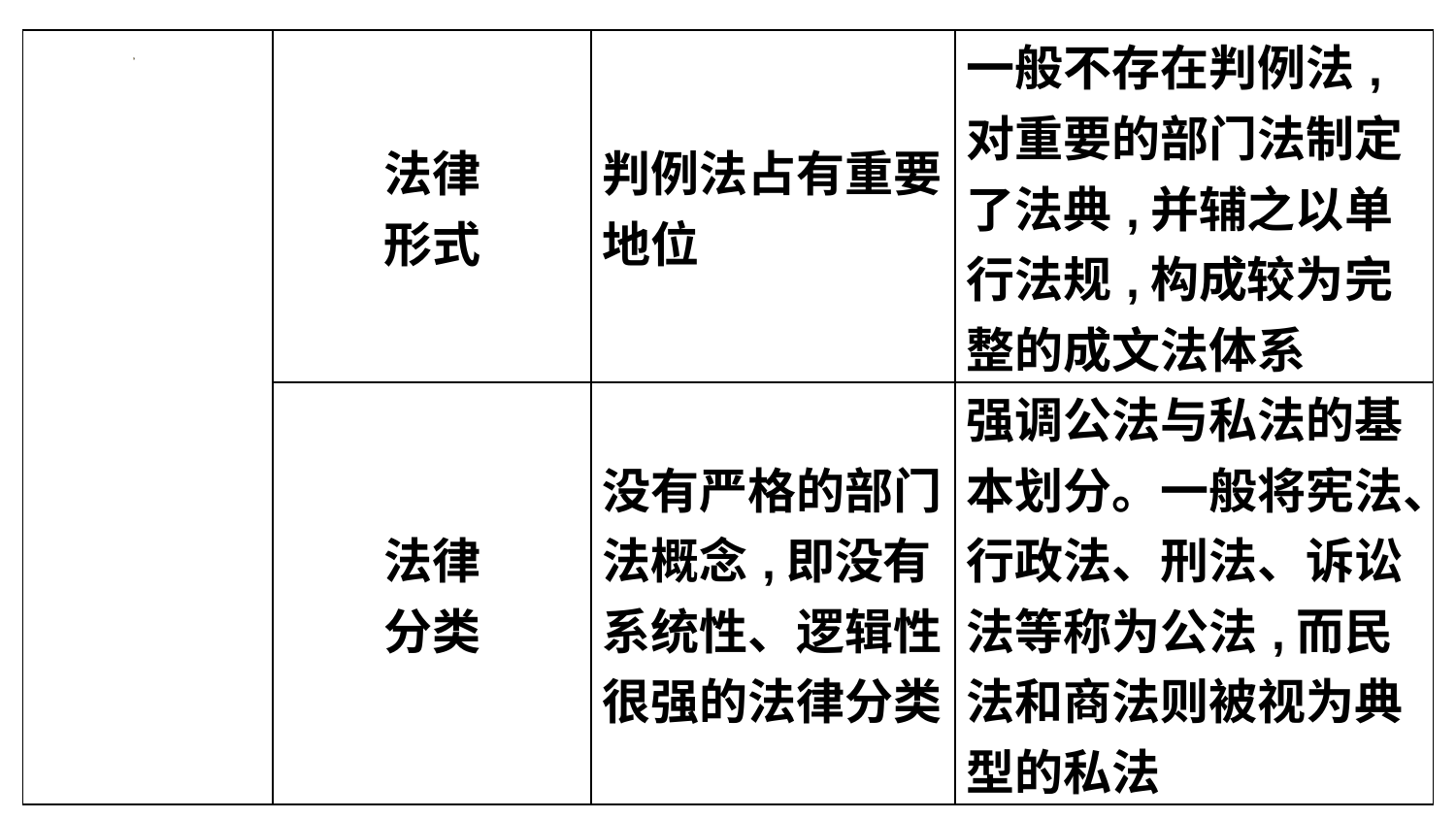

|  | 法律 形式 | 判例法占有重要地位 | 一般不存在判例法,对重要的部门法制定了法典,并辅之以单行法规,构成较为完整的成文法体系 |
| --- | --- | --- | --- |
|  | 法律 分类 | 没有严格的部门法概念,即没有系统性、逻辑性很强的法律分类 | 强调公法与私法的基本划分。一般将宪法、行政法、刑法、诉讼法等称为公法,而民法和商法则被视为典型的私法 |